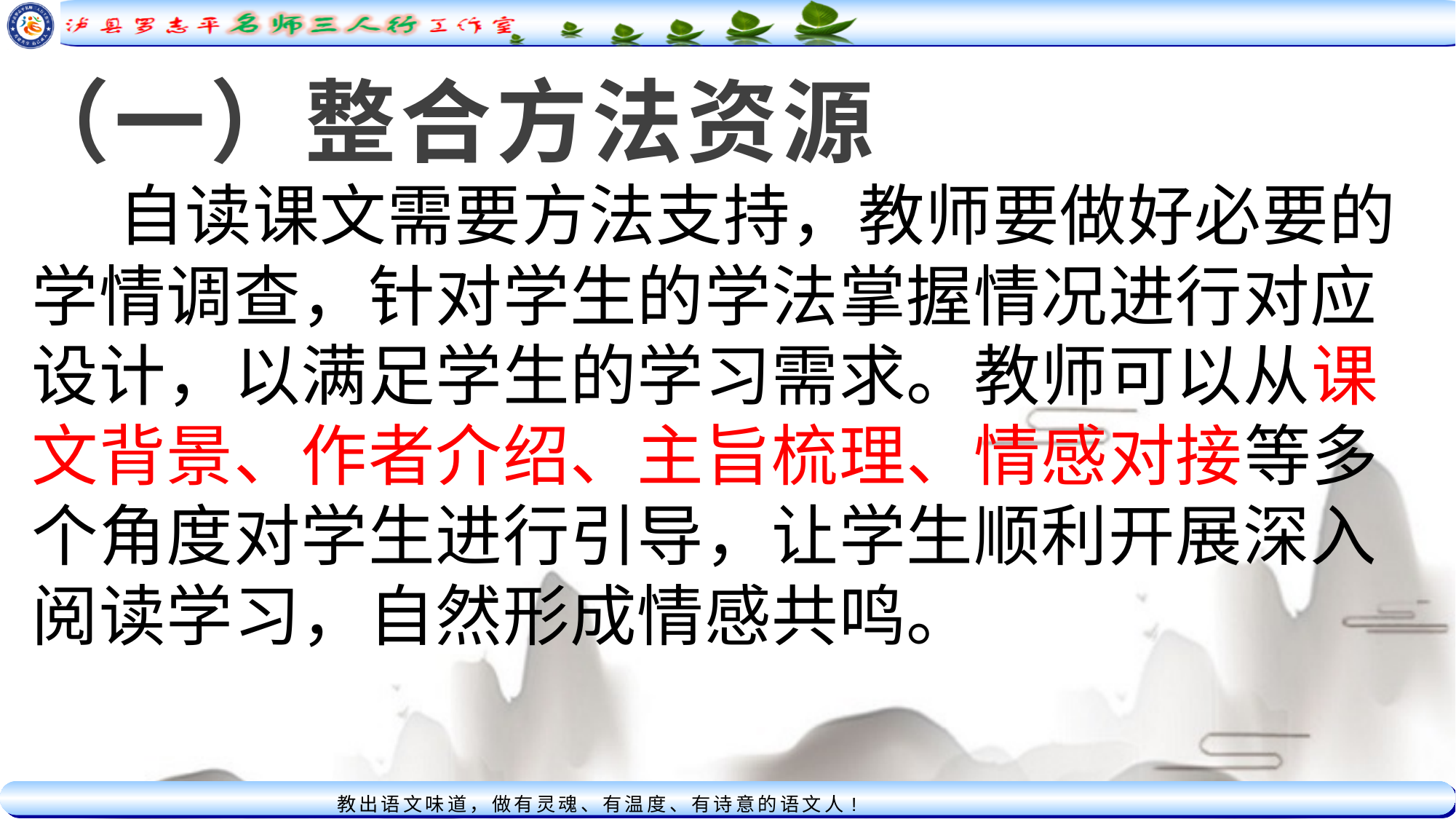

（一）整合方法资源
      自读课文需要方法支持，教师要做好必要的学情调查，针对学生的学法掌握情况进行对应设计，以满足学生的学习需求。教师可以从课文背景、作者介绍、主旨梳理、情感对接等多个角度对学生进行引导，让学生顺利开展深入阅读学习，自然形成情感共鸣。